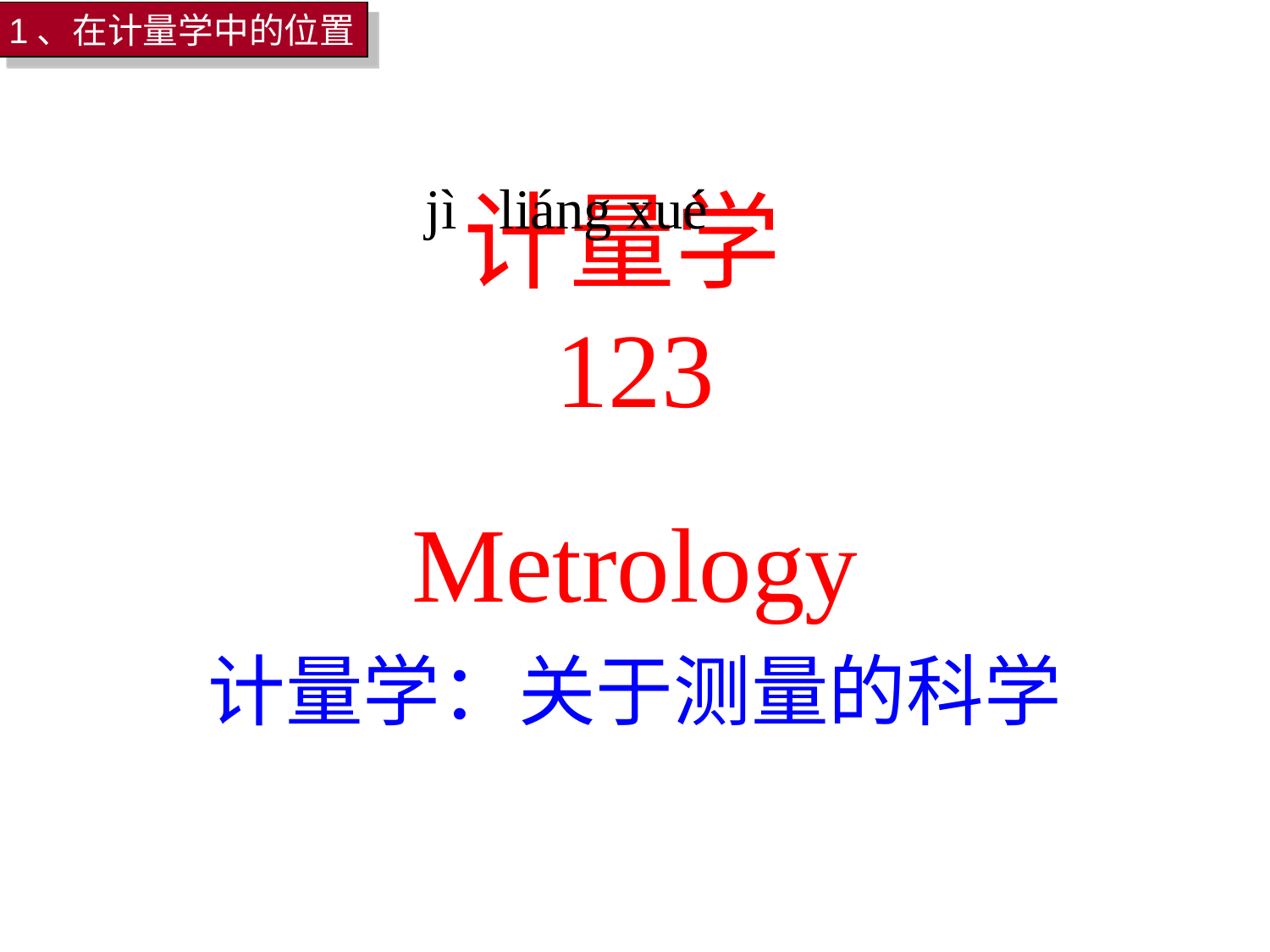

1、在计量学中的位置
jì   liáng xué
# 计量学123 Metrology
计量学：关于测量的科学